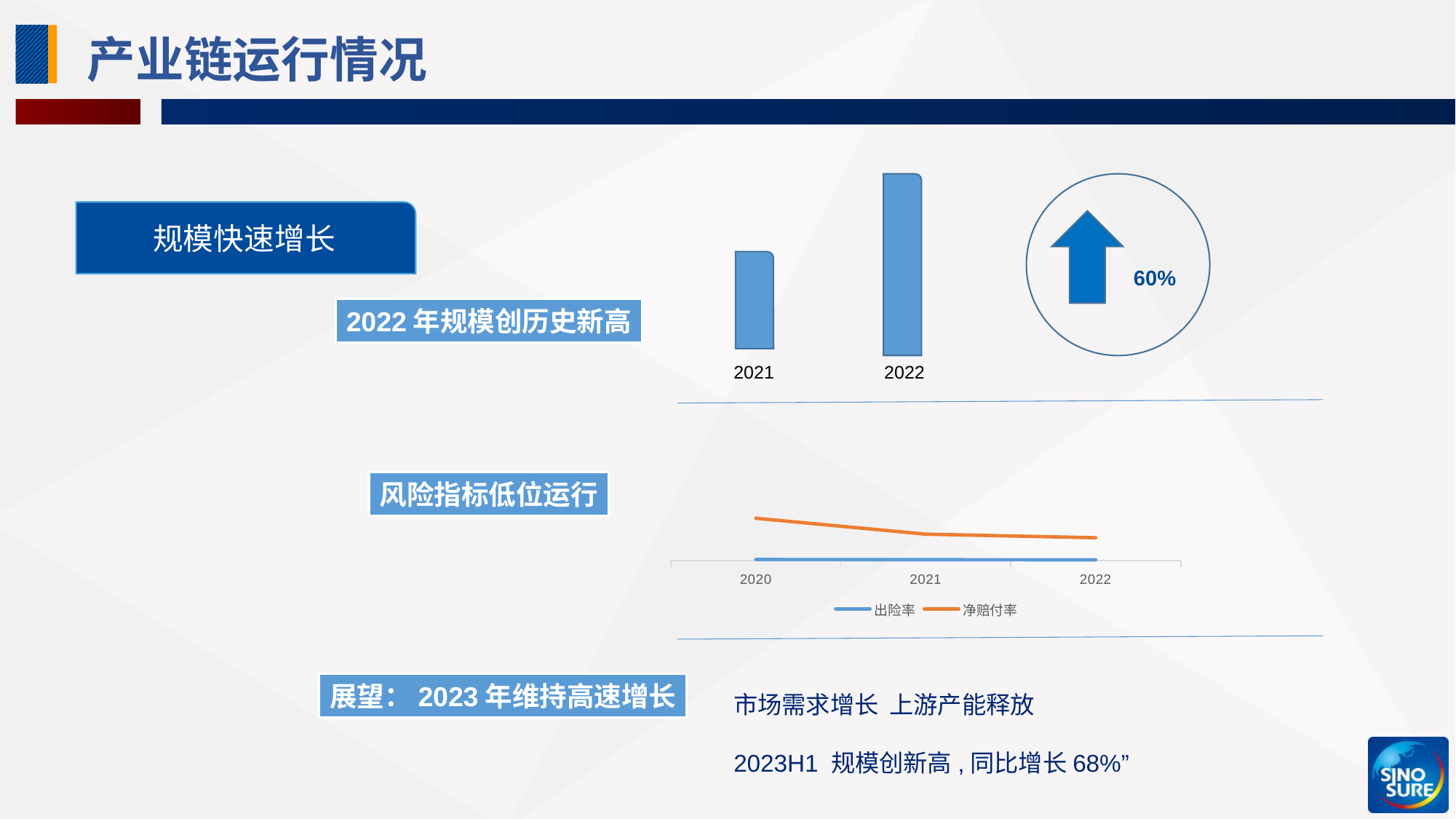

# 产业链运行情况

60%
规模快速增长

2022年规模创历史新高

[unsupported chart]

2021
2022
风险指标低位运行

市场需求增长  上游产能释放

2023H1 规模创新高,同比增长68%”
展望：2023年维持高速增长
12